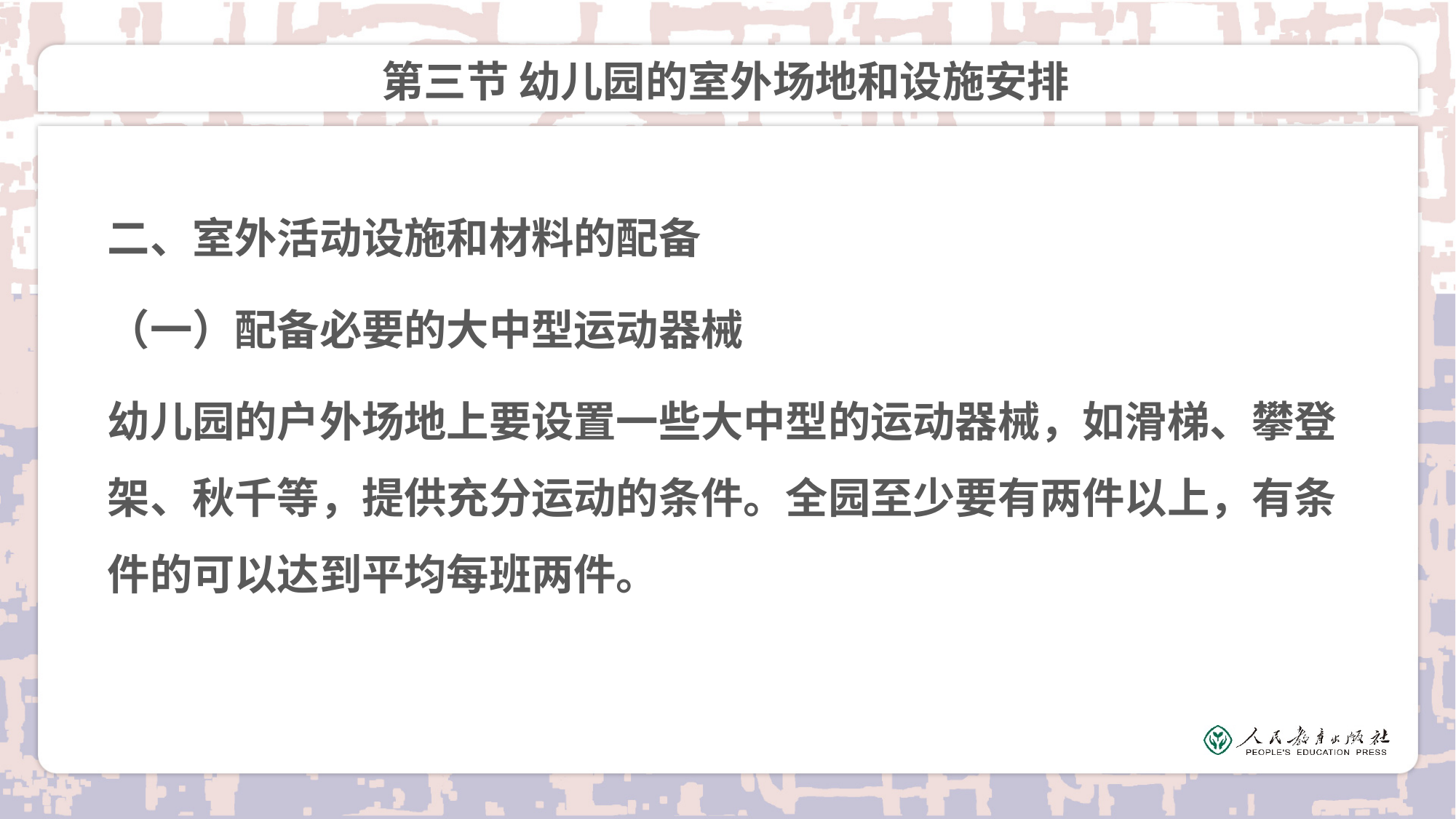

# 第三节 幼儿园的室外场地和设施安排
二、室外活动设施和材料的配备
（一）配备必要的大中型运动器械
幼儿园的户外场地上要设置一些大中型的运动器械，如滑梯、攀登架、秋千等，提供充分运动的条件。全园至少要有两件以上，有条件的可以达到平均每班两件。